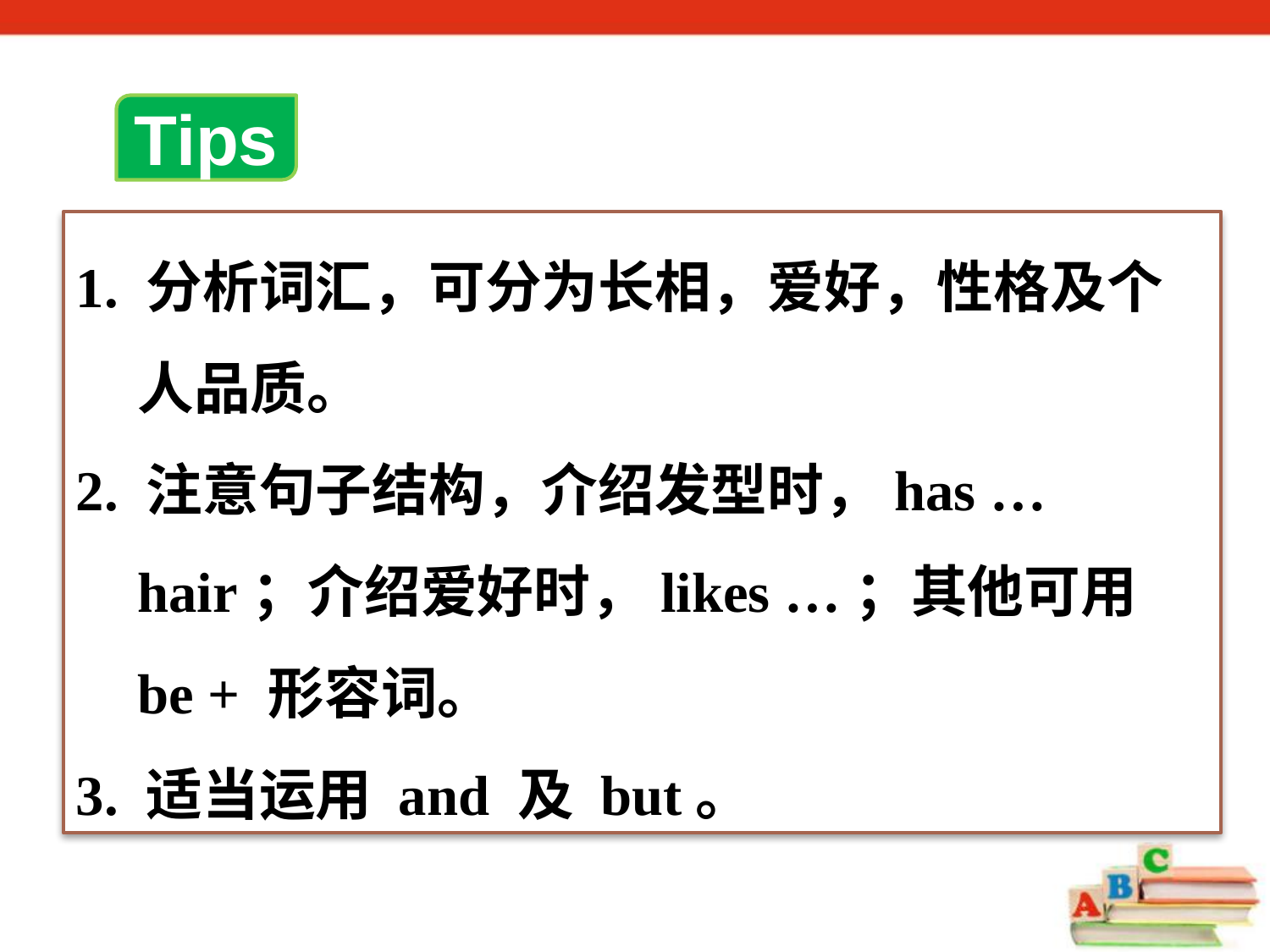

Tips
1. 分析词汇，可分为长相，爱好，性格及个人品质。
2. 注意句子结构，介绍发型时，has … hair；介绍爱好时，likes …；其他可用 be + 形容词。
3. 适当运用 and 及 but。